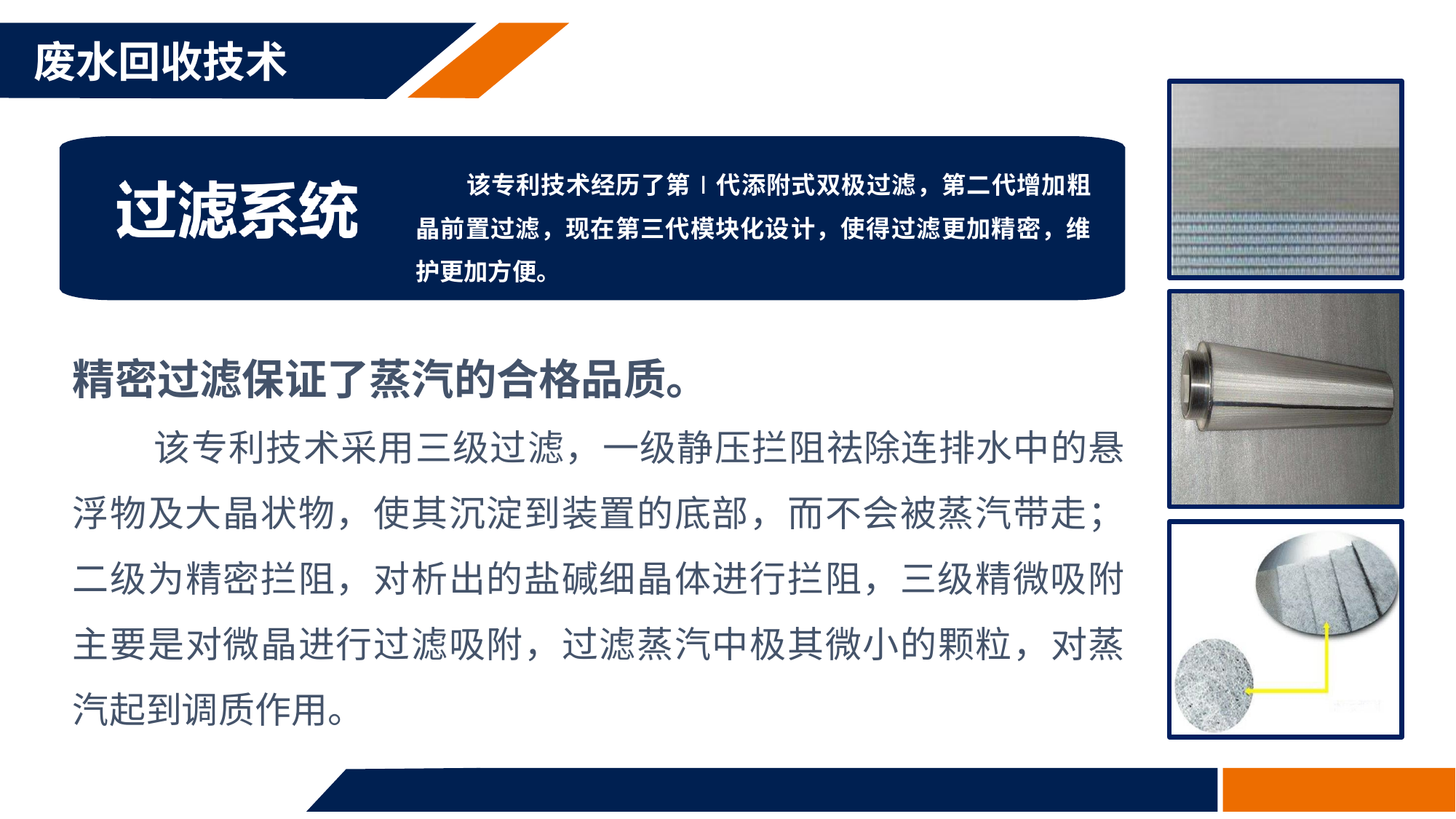

废水回收技术

该专利技术经历了第Ⅰ代添附式双极过滤，第二代增加粗 晶前置过滤，现在第三代模块化设计，使得过滤更加精密，维 护更加方便。

精密过滤保证了蒸汽的合格品质。
  该专利技术采用三级过滤，一级静压拦阻祛除连排水中的悬浮物及大晶状物，使其沉淀到装置的底部，而不会被蒸汽带走； 二级为精密拦阻，对析出的盐碱细晶体进行拦阻，三级精微吸附 主要是对微晶进行过滤吸附，过滤蒸汽中极其微小的颗粒，对蒸 汽起到调质作用。